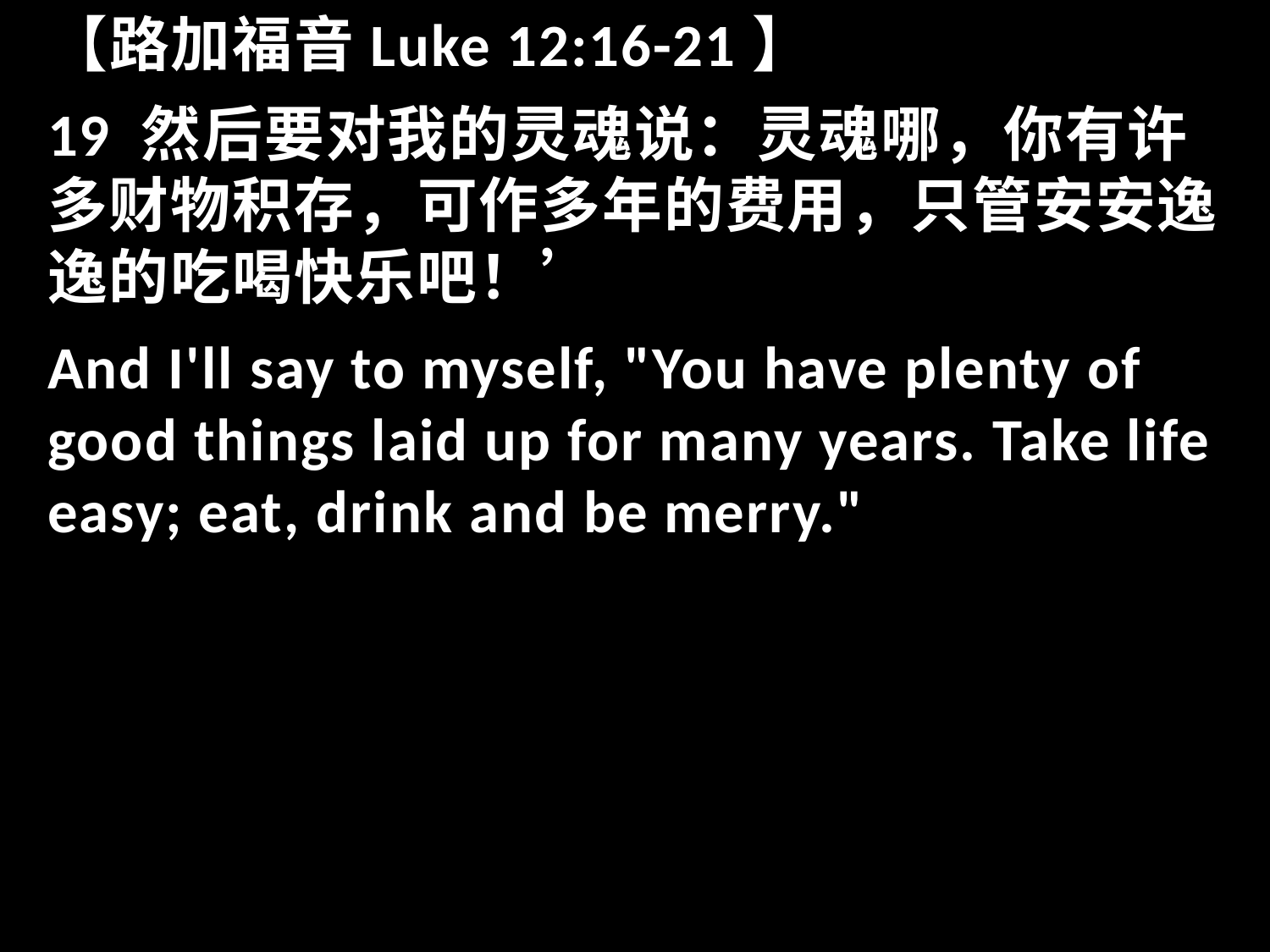

【路加福音Luke 12:16-21】
19 然后要对我的灵魂说：灵魂哪，你有许多财物积存，可作多年的费用，只管安安逸逸的吃喝快乐吧！’
And I'll say to myself, "You have plenty of good things laid up for many years. Take life easy; eat, drink and be merry."